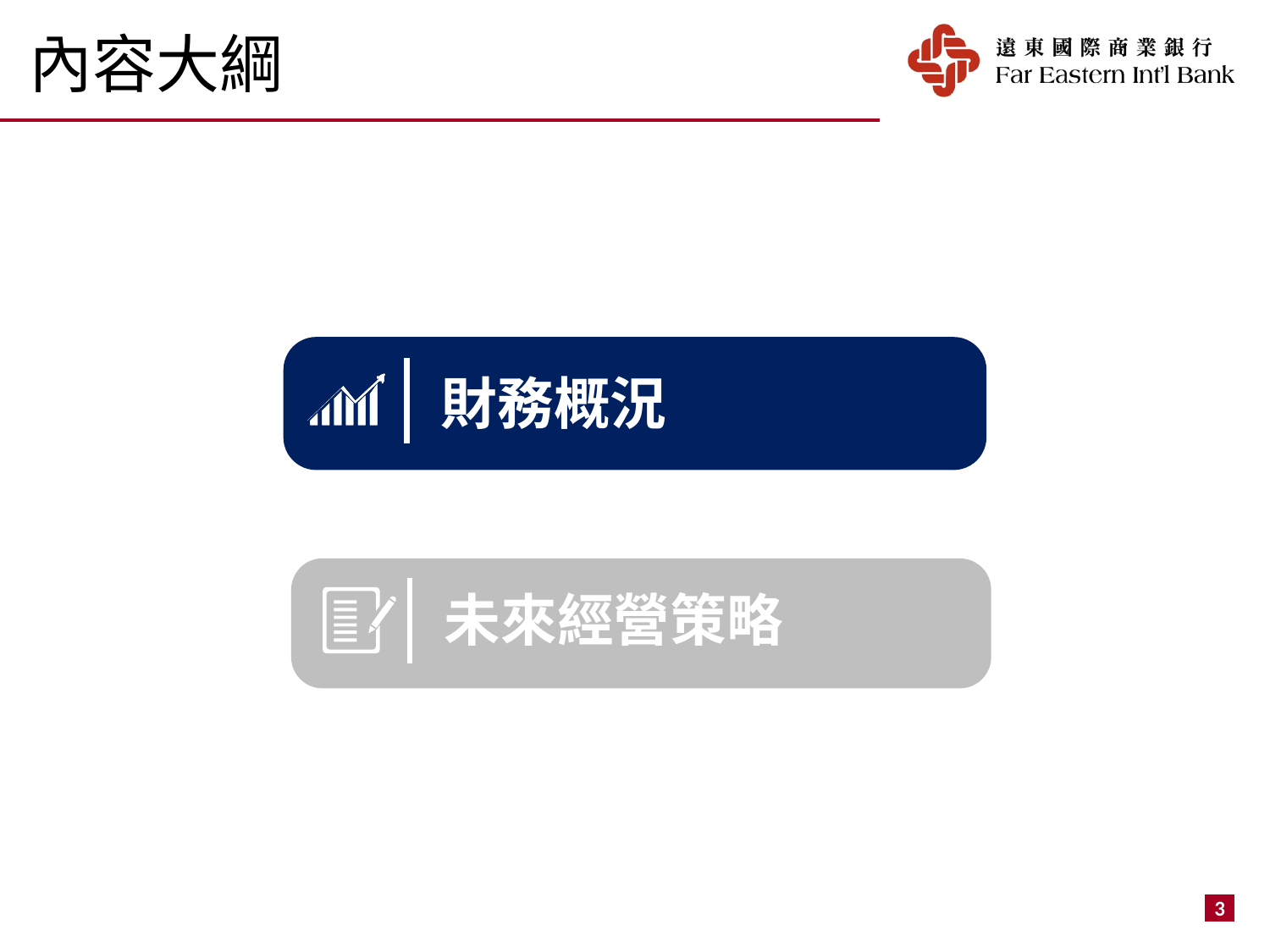

內容大綱

2023 Financial Highlights

財務概況

2023 Financial Highlights
未來經營策略